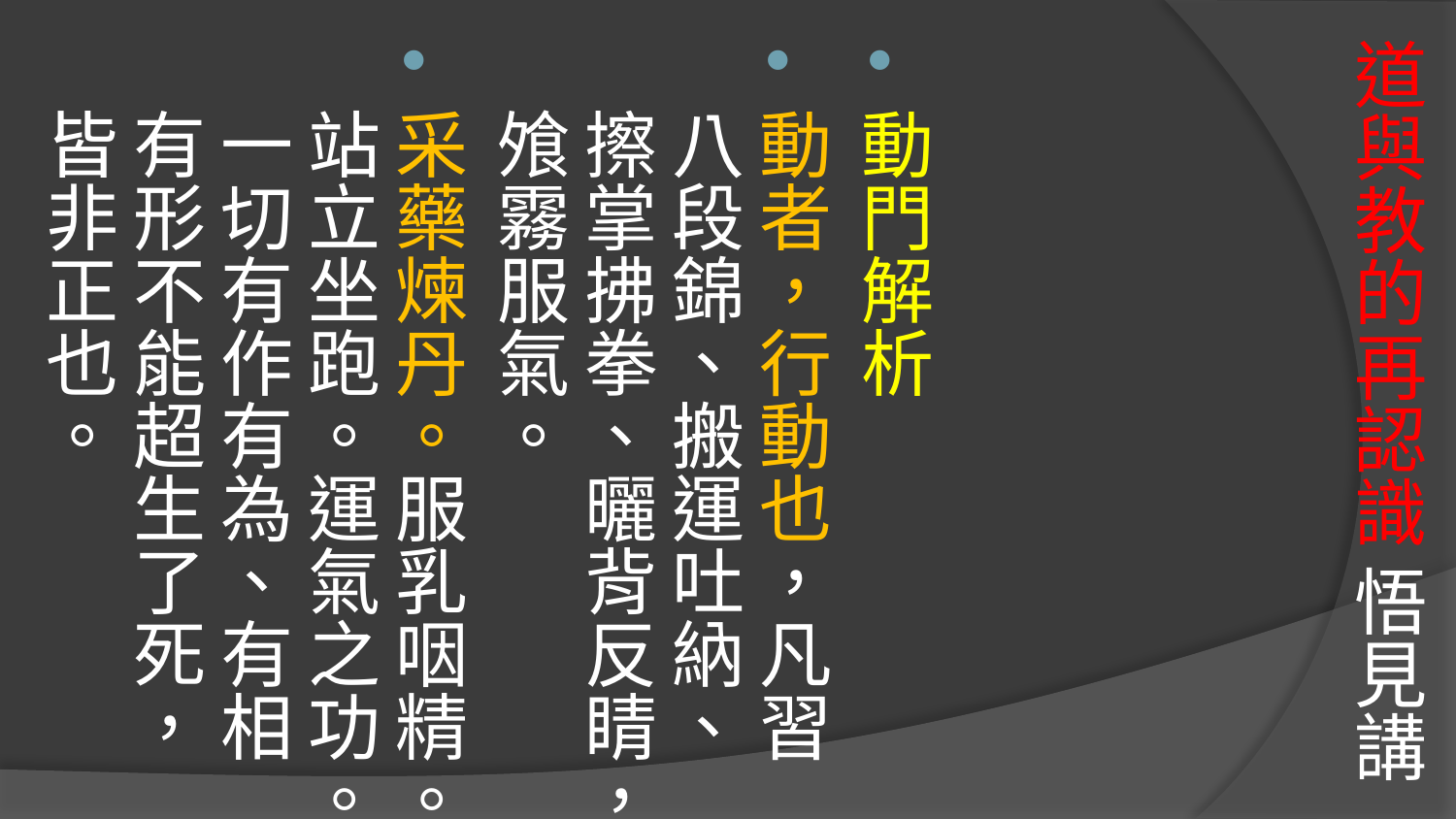

動門解析
動者，行動也，凡習八段錦、搬運吐納、擦掌拂拳、曬背反睛，飧霧服氣。
采藥煉丹。服乳咽精。站立坐跑。運氣之功。一切有作有為、有相有形不能超生了死，皆非正也。
# 道與教的再認識 悟見講